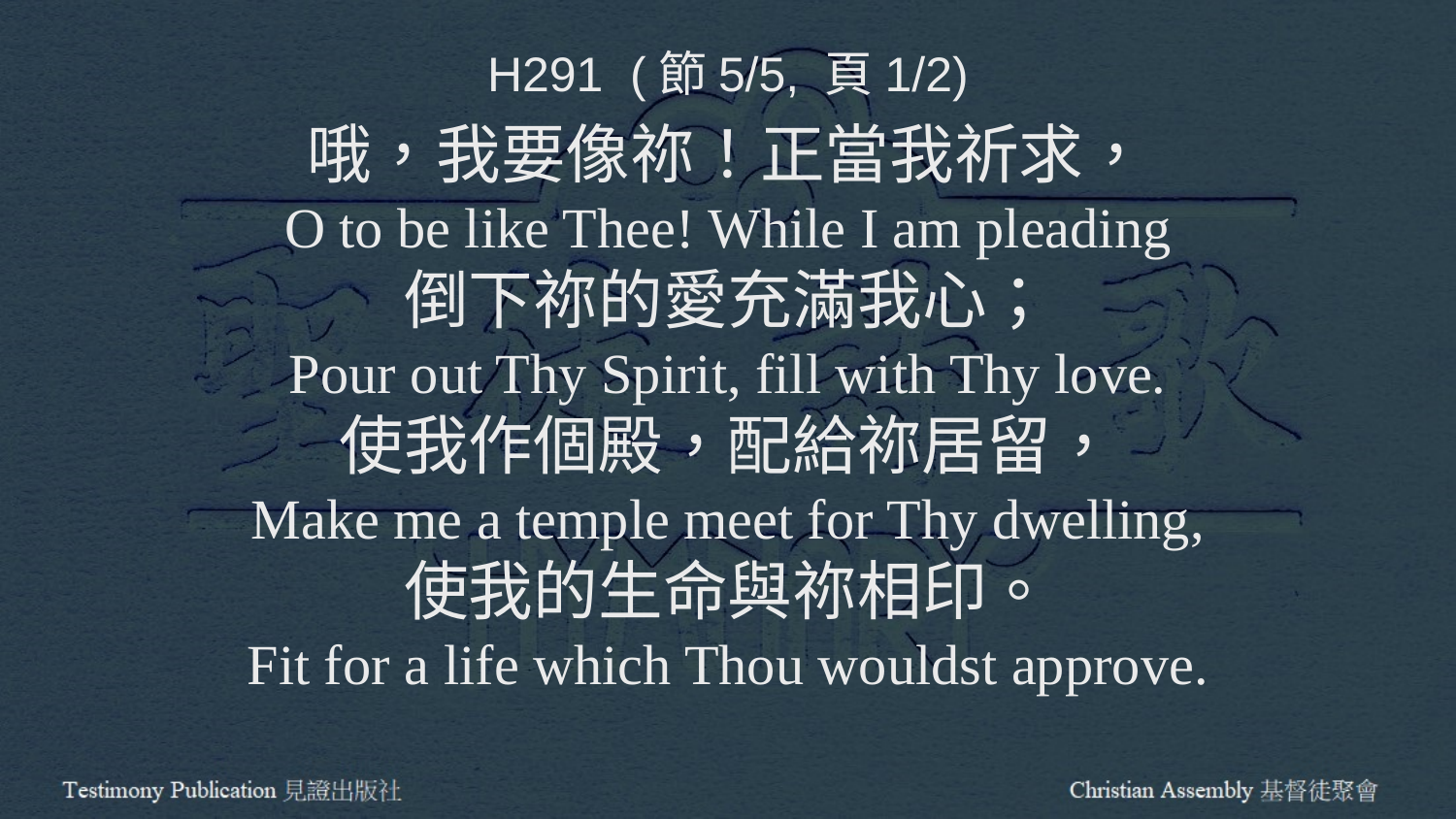

H291  (節5/5, 頁1/2)
哦，我要像祢！正當我祈求，
O to be like Thee! While I am pleading
倒下祢的愛充滿我心；
Pour out Thy Spirit, fill with Thy love.
使我作個殿，配給祢居留，
Make me a temple meet for Thy dwelling,
使我的生命與祢相印。
Fit for a life which Thou wouldst approve.